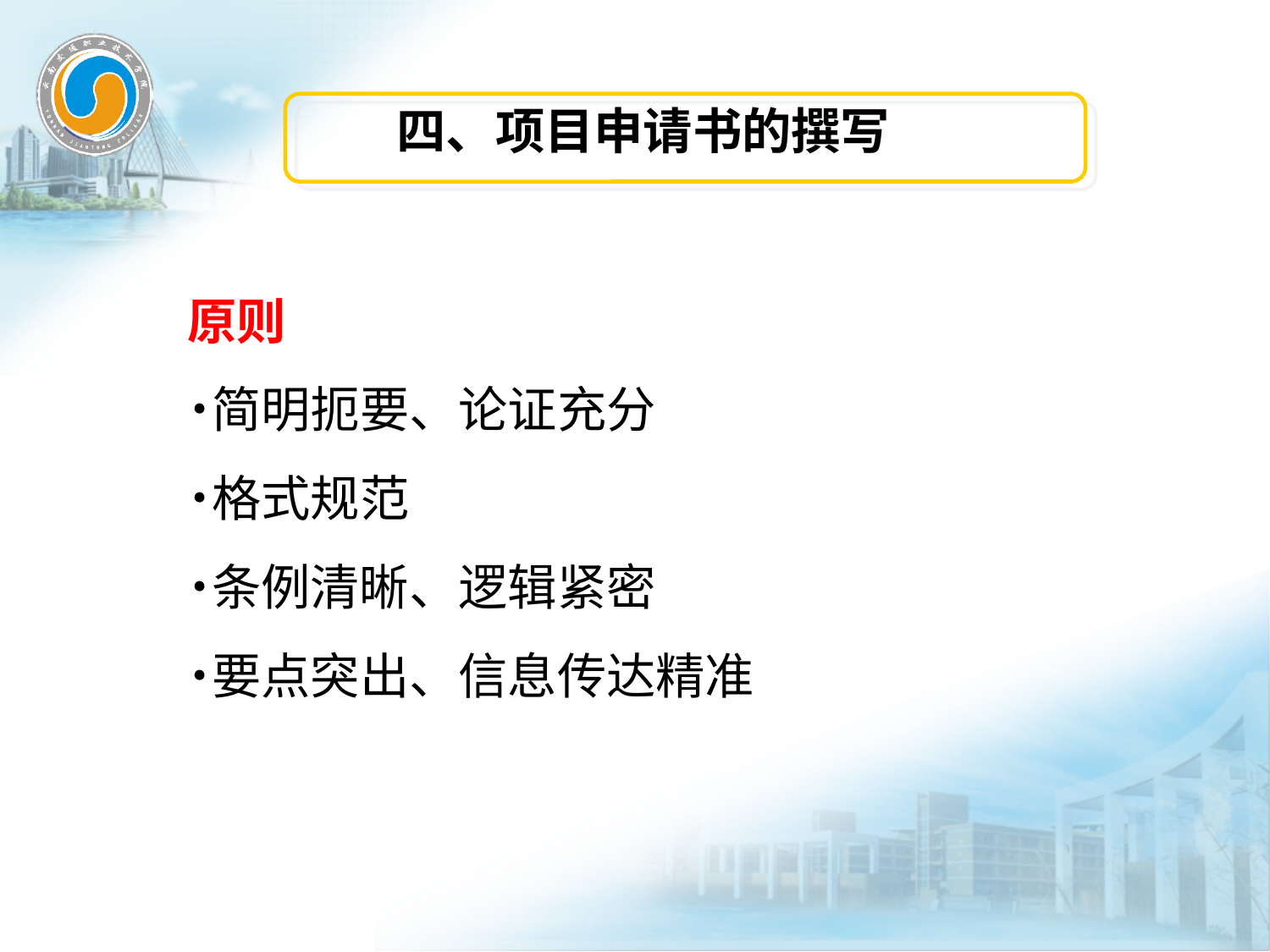

四、项目申请书的撰写

原则
˙简明扼要、论证充分
˙格式规范
˙条例清晰、逻辑紧密
˙要点突出、信息传达精准